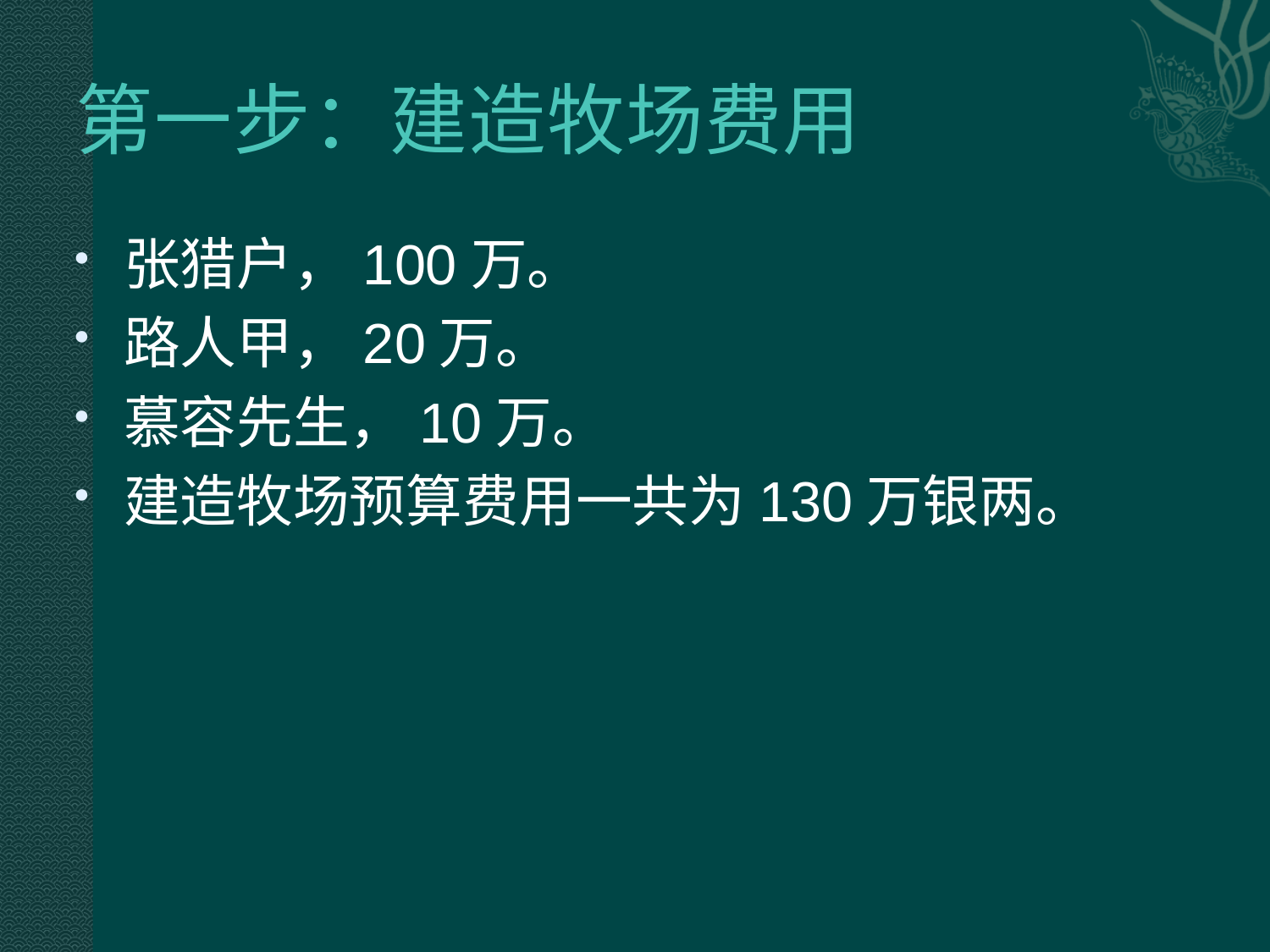

# 第一步：建造牧场费用
张猎户，100万。
路人甲，20万。
慕容先生，10万。
建造牧场预算费用一共为130万银两。